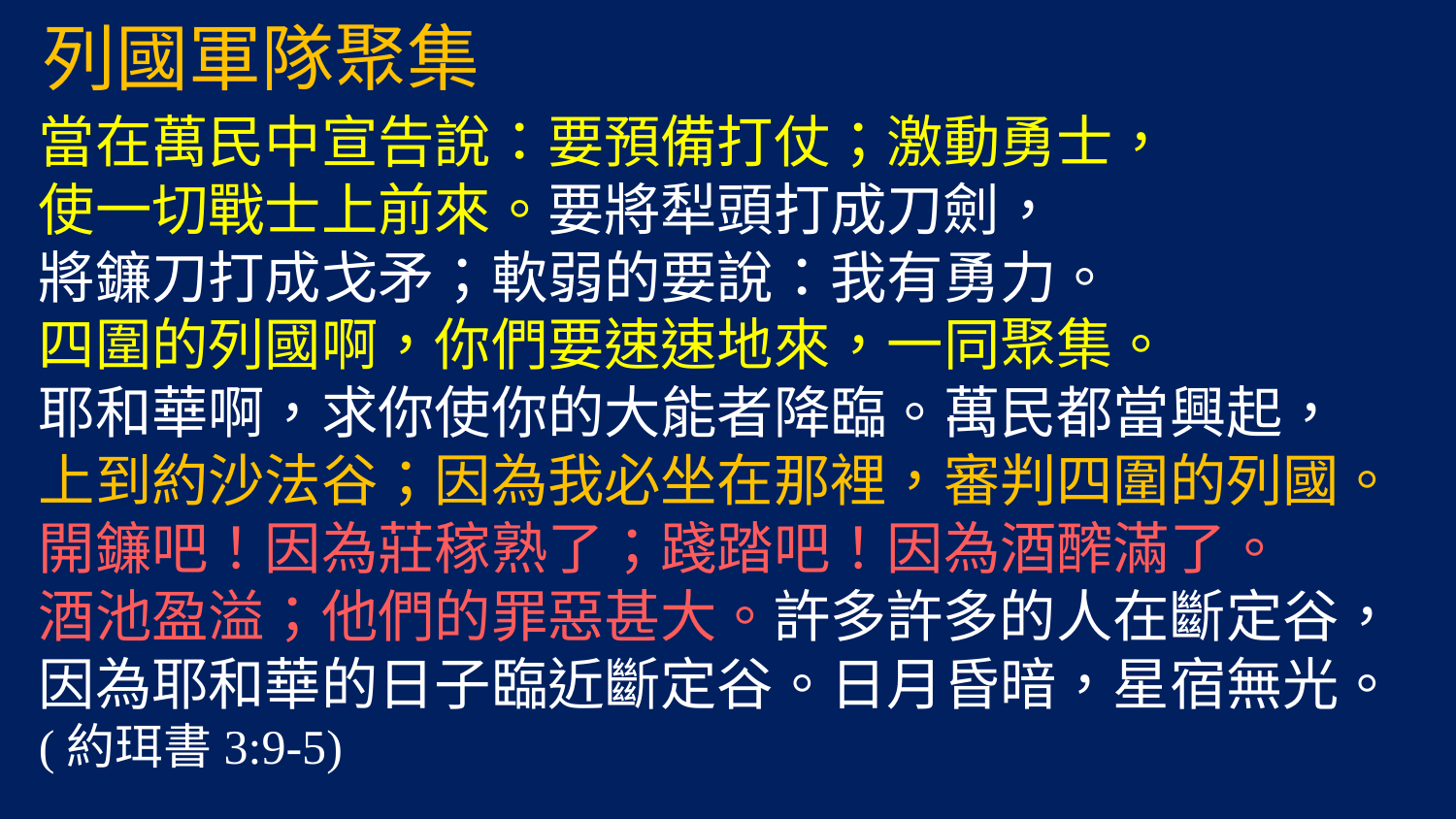

列國軍隊聚集
當在萬民中宣告說：要預備打仗；激動勇士，
使一切戰士上前來。要將犁頭打成刀劍，
將鐮刀打成戈矛；軟弱的要說：我有勇力。
四圍的列國啊，你們要速速地來，一同聚集。
耶和華啊，求你使你的大能者降臨。萬民都當興起，
上到約沙法谷；因為我必坐在那裡，審判四圍的列國。
開鐮吧！因為莊稼熟了；踐踏吧！因為酒醡滿了。
酒池盈溢；他們的罪惡甚大。許多許多的人在斷定谷，因為耶和華的日子臨近斷定谷。日月昏暗，星宿無光。(約珥書3:9-5)